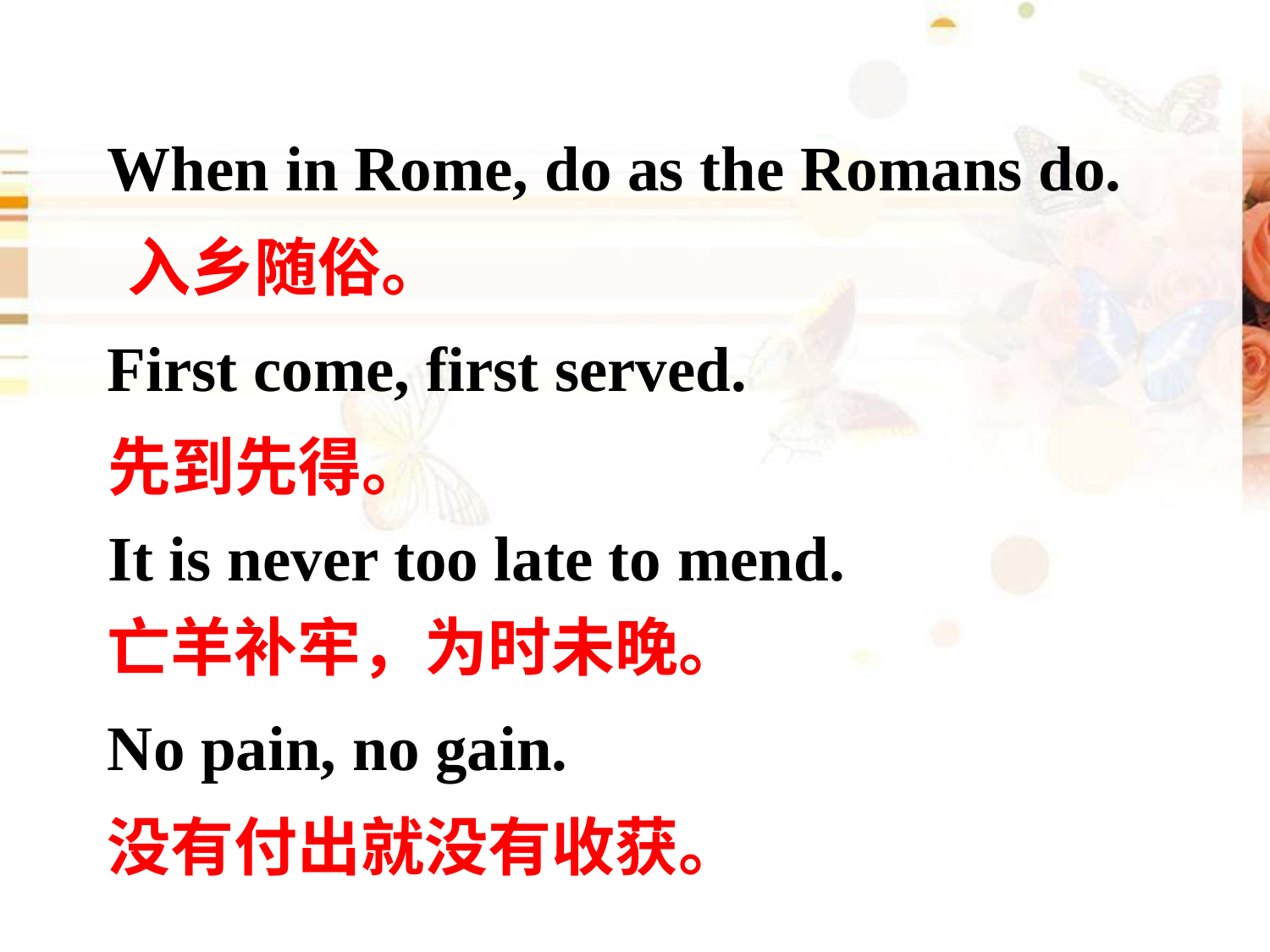

When in Rome, do as the Romans do.
入乡随俗。
First come, first served.
先到先得。
It is never too late to mend.
亡羊补牢，为时未晚。
No pain, no gain.
没有付出就没有收获。